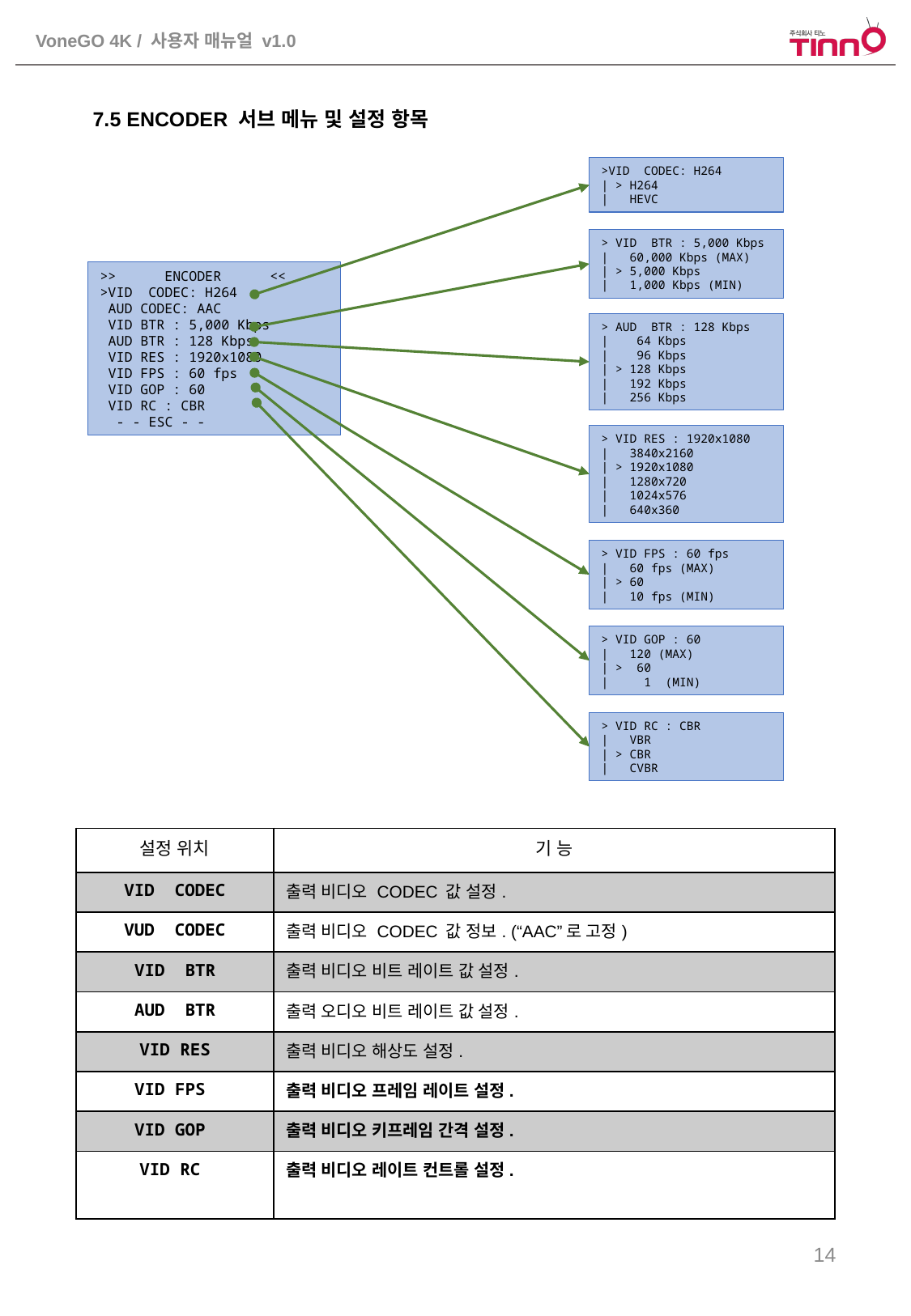

7.5 ENCODER 서브 메뉴 및 설정 항목
>VID  CODEC: H264
| > H264
|   HEVC
> VID  BTR : 5,000 Kbps
|   60,000 Kbps (MAX)
| > 5,000 Kbps
|   1,000 Kbps (MIN)
>>      ENCODER      <<
>VID  CODEC: H264
 AUD CODEC: AAC
 VID BTR : 5,000 Kbps
 AUD BTR : 128 Kbps
 VID RES : 1920x1080
 VID FPS : 60 fps
 VID GOP : 60
 VID RC : CBR
  - - ESC - -
> AUD  BTR : 128 Kbps
|    64 Kbps
|    96 Kbps
| > 128 Kbps
|   192 Kbps
|   256 Kbps
> VID RES : 1920x1080
|   3840x2160
| > 1920x1080
|   1280x720
|   1024x576
|   640x360
> VID FPS : 60 fps
|   60 fps (MAX)
| > 60
|   10 fps (MIN)
> VID GOP : 60
|   120 (MAX)
| >  60
|     1  (MIN)
> VID RC : CBR
|   VBR
| > CBR
|   CVBR
| 설정 위치 | 기 능 |
| --- | --- |
| VID CODEC | 출력 비디오 CODEC 값 설정. |
| VUD CODEC | 출력 비디오 CODEC 값 정보. (“AAC”로 고정) |
| VID BTR | 출력 비디오 비트 레이트 값 설정. |
| AUD BTR | 출력 오디오 비트 레이트 값 설정. |
| VID RES | 출력 비디오 해상도 설정. |
| VID FPS | 출력 비디오 프레임 레이트 설정. |
| VID GOP | 출력 비디오 키프레임 간격 설정. |
| VID RC | 출력 비디오 레이트 컨트롤 설정. |
14